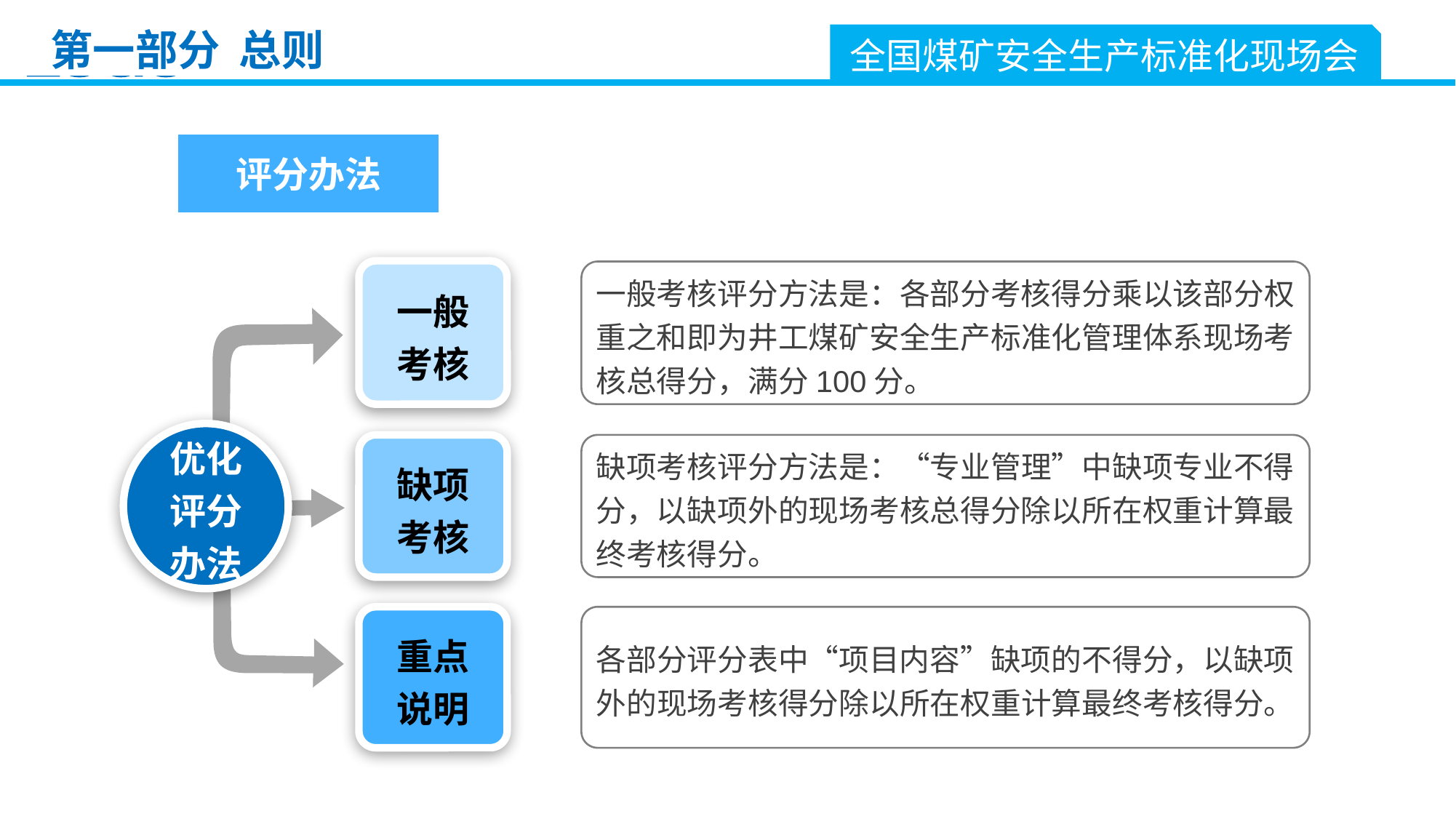

第一部分  总则

全国煤矿安全生产标准化现场会
评分办法
一般
考核
一般考核评分方法是：各部分考核得分乘以该部分权重之和即为井工煤矿安全生产标准化管理体系现场考核总得分，满分100分。

优化评分办法

缺项
考核
缺项考核评分方法是：“专业管理”中缺项专业不得分，以缺项外的现场考核总得分除以所在权重计算最终考核得分。

重点
说明
各部分评分表中“项目内容”缺项的不得分，以缺项外的现场考核得分除以所在权重计算最终考核得分。